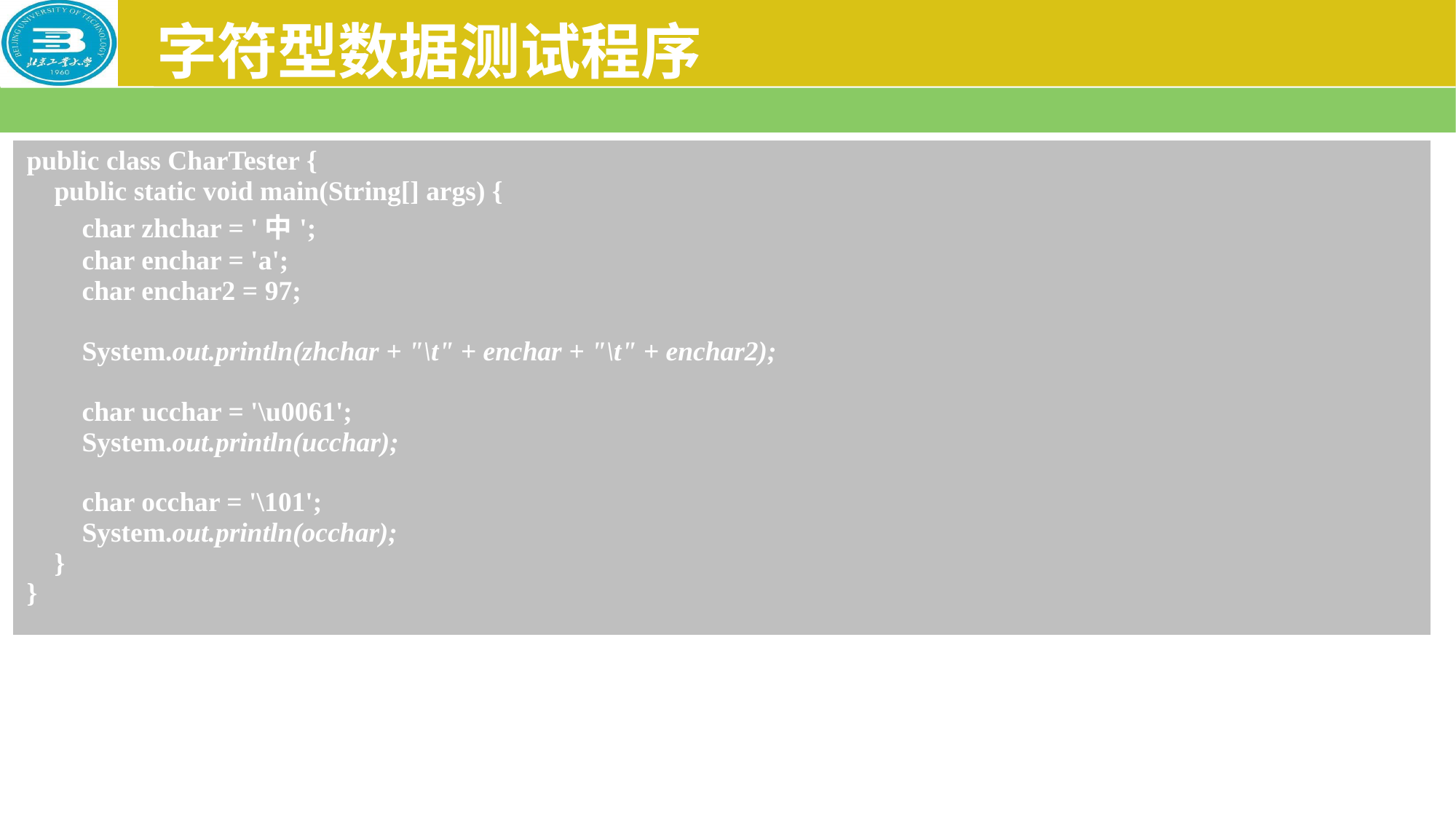

# 字符型数据测试程序
| public class CharTester { public static void main(String[] args) { char zhchar = '中'; char enchar = 'a'; char enchar2 = 97; System.out.println(zhchar + "\t" + enchar + "\t" + enchar2); char ucchar = '\u0061'; System.out.println(ucchar); char occhar = '\101'; System.out.println(occhar); } } |
| --- |